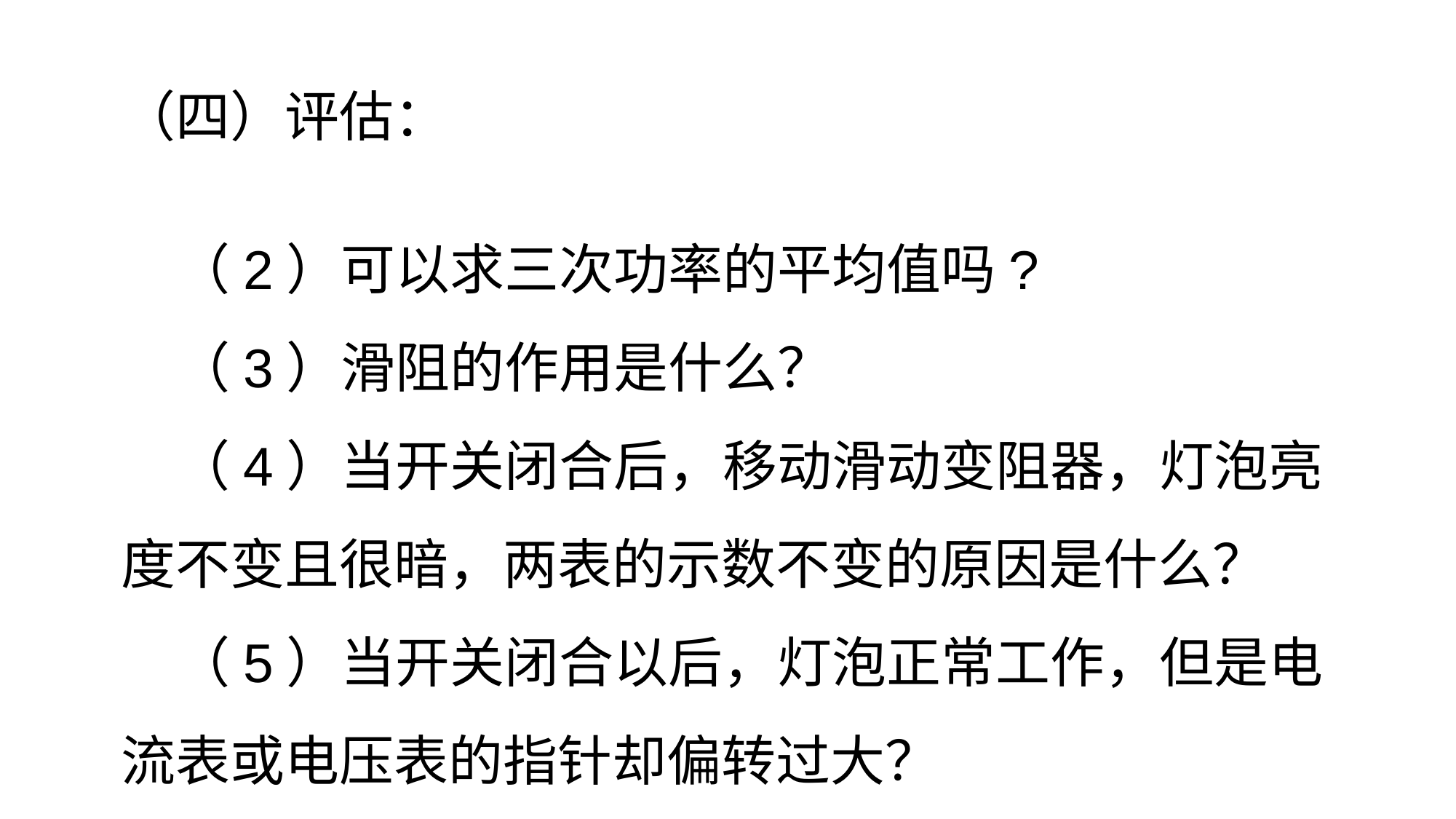

（四）评估：

（2）可以求三次功率的平均值吗?
（3）滑阻的作用是什么？
（4）当开关闭合后，移动滑动变阻器，灯泡亮度不变且很暗，两表的示数不变的原因是什么？
（5）当开关闭合以后，灯泡正常工作，但是电流表或电压表的指针却偏转过大？